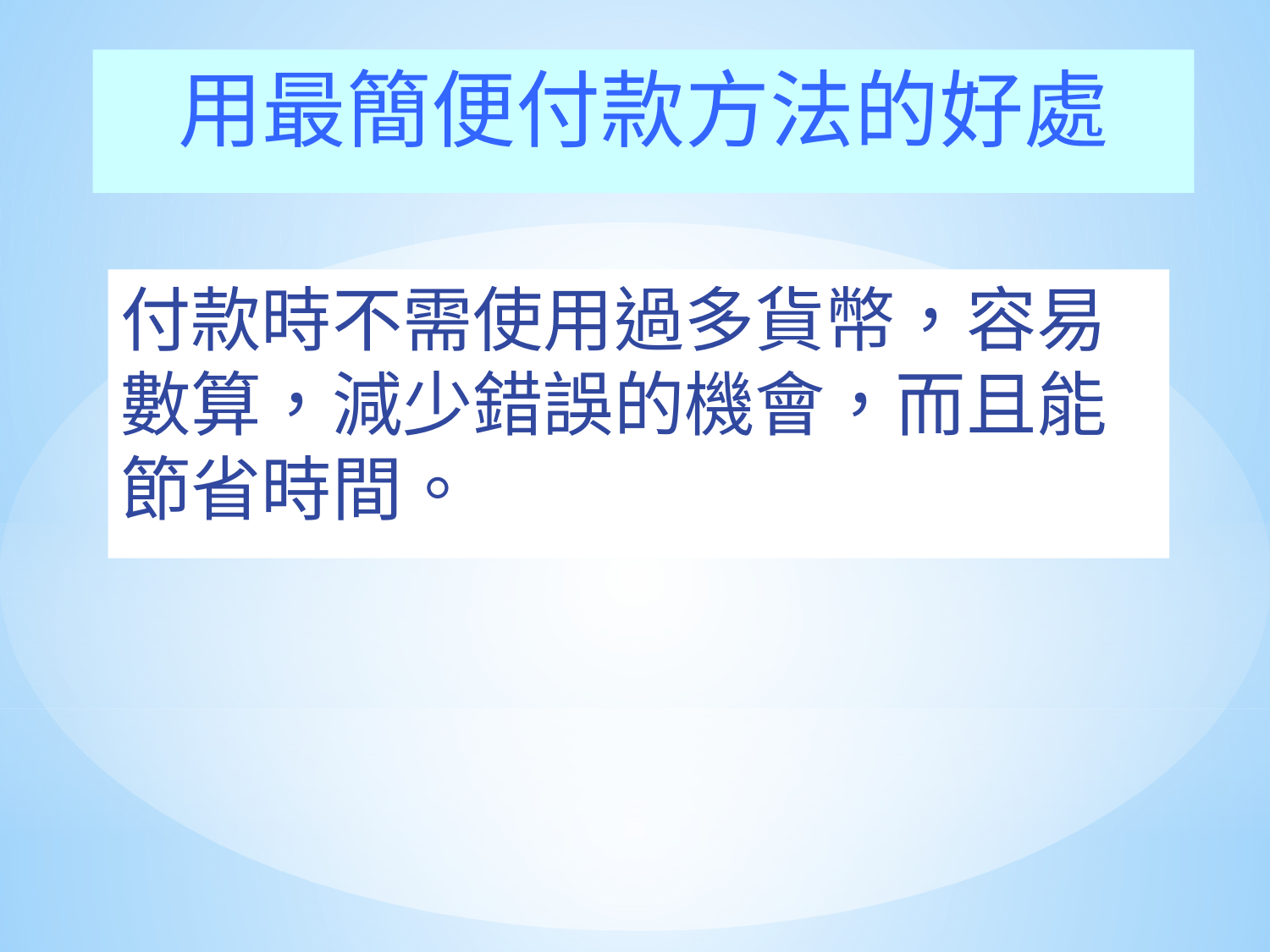

用最簡便付款方法的好處
付款時不需使用過多貨幣，容易數算，減少錯誤的機會，而且能節省時間。